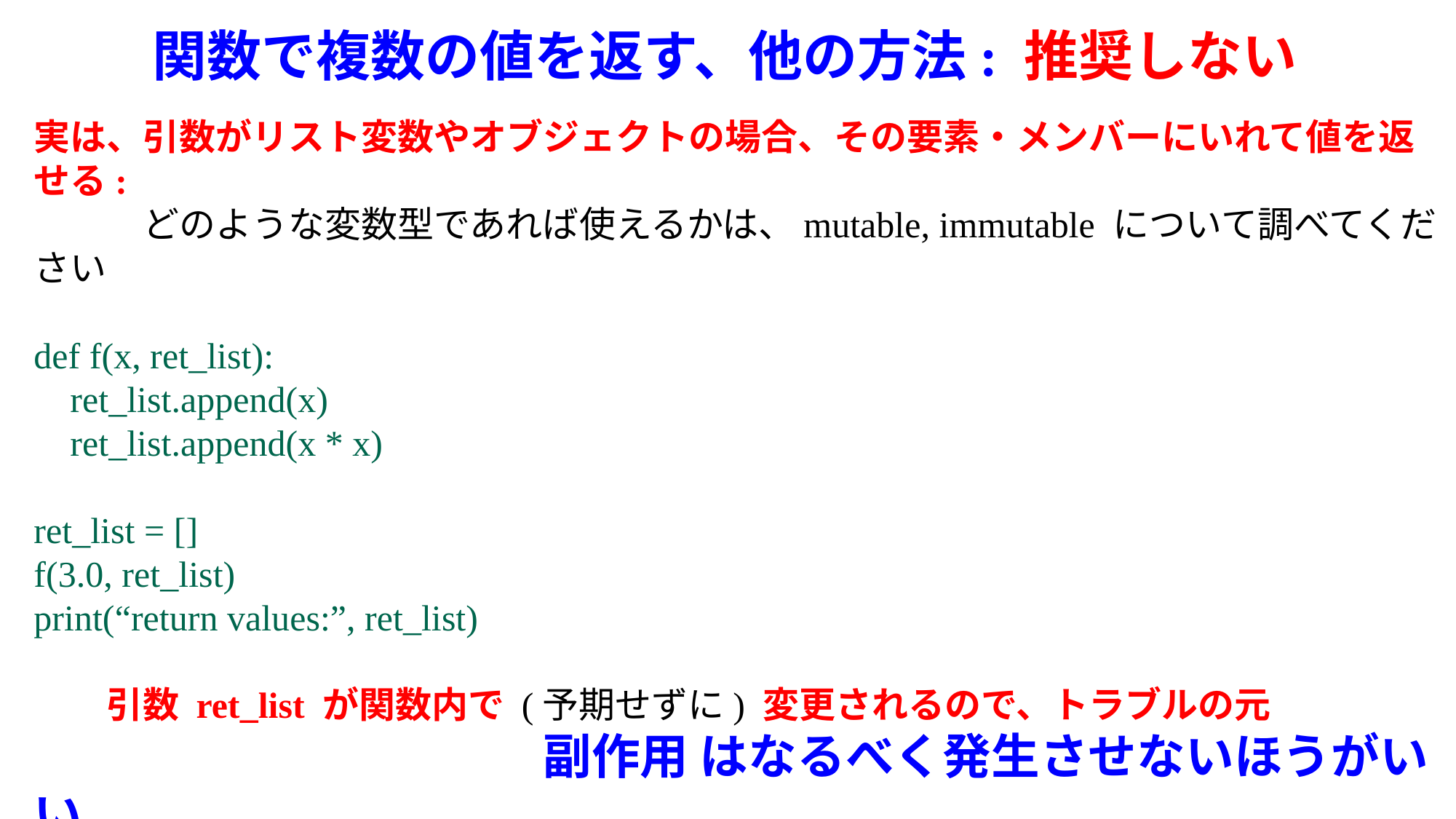

# 関数で複数の値を返す、他の方法: 推奨しない
実は、引数がリスト変数やオブジェクトの場合、その要素・メンバーにいれて値を返せる:
　　　どのような変数型であれば使えるかは、mutable, immutable について調べてください

def f(x, ret_list):
    ret_list.append(x)
    ret_list.append(x * x)
ret_list = []
f(3.0, ret_list)
print(“return values:”, ret_list)

　　引数 ret_list が関数内で (予期せずに) 変更されるので、トラブルの元
　　　　　　　　　　　　　　副作用 はなるべく発生させないほうがいい